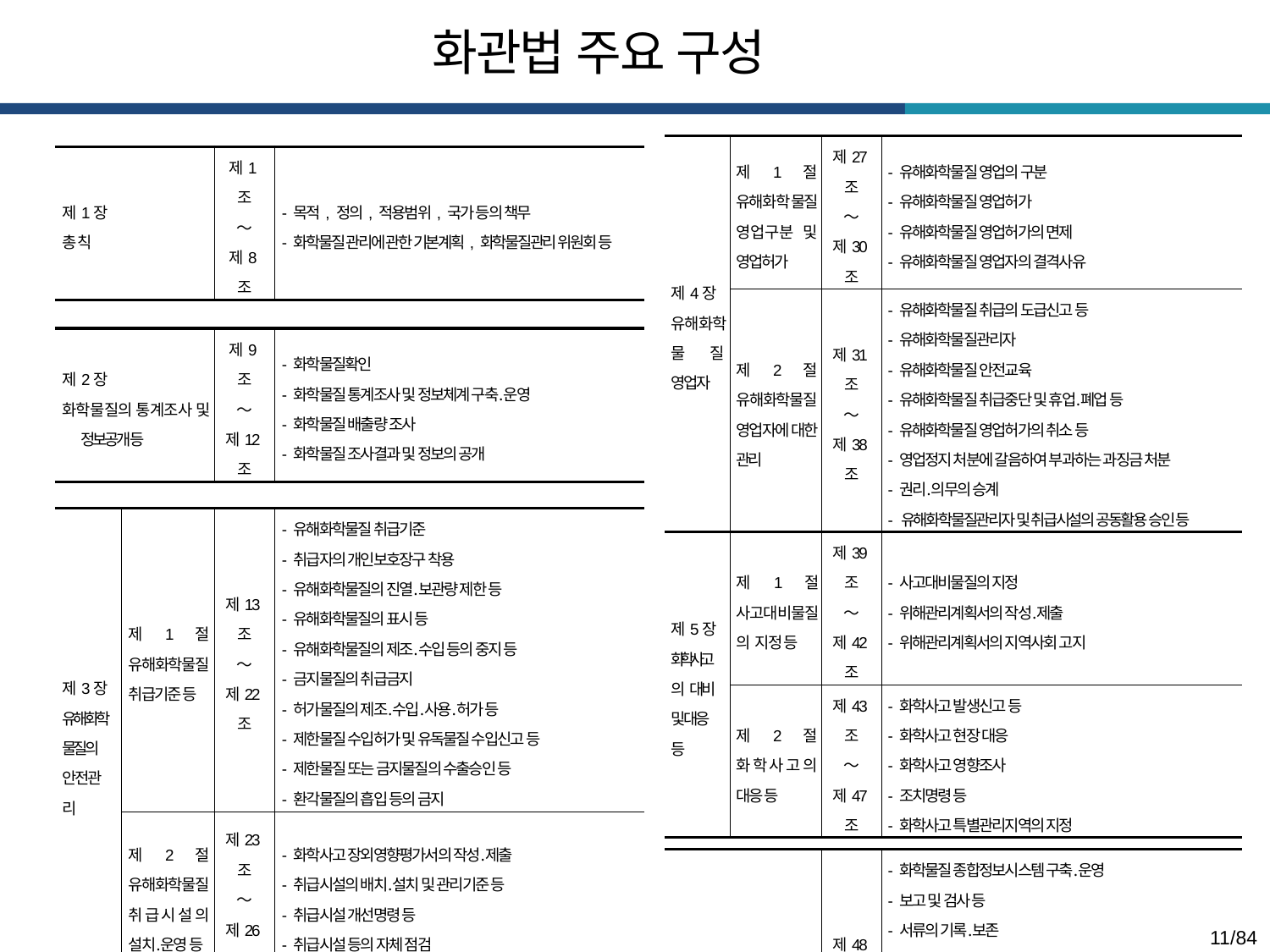

화관법 주요 구성
| 제4장 유해화학물질 영업자 | 제1절 유해화학물질 영업구분 및 영업허가 |  | 제27조 ～ 제30조 | - 유해화학물질 영업의 구분 - 유해화학물질 영업허가 - 유해화학물질 영업허가의 면제 - 유해화학물질 영업자의 결격사유 |
| --- | --- | --- | --- | --- |
|  | 제2절 유해화학물질 영업자에 대한 관리 |  | 제31조 ～ 제38조 | - 유해화학물질 취급의 도급신고 등 - 유해화학물질관리자 - 유해화학물질 안전교육 - 유해화학물질 취급중단 및 휴업․폐업 등 - 유해화학물질 영업허가의 취소 등 - 영업정지 처분에 갈음하여 부과하는 과징금 처분 - 권리․의무의 승계 - 유해화학물질관리자 및 취급시설의 공동활용 승인 등 |
| 제5장 화학사고의 대비 및 대응 등 | 제1절 사고대비물질의 지정 등 |  | 제39조 ～ 제42조 | - 사고대비물질의 지정 - 위해관리계획서의 작성․제출 - 위해관리계획서의 지역사회 고지 |
|  | 제2절 화학사고의 대응 등 |  | 제43조 ～ 제47조 | - 화학사고 발생신고 등 - 화학사고 현장 대응 - 화학사고 영향조사 - 조치명령 등 - 화학사고 특별관리지역의 지정 |
|  |  |  |  |  |
| 제6장 보 칙 |  |  | 제48조 ～ 제64조 | - 화학물질 종합정보시스템 구축․운영 - 보고 및 검사 등 - 서류의 기록․보존 - 청문 - 자료의 보호 - 화학물질 관리에 관한 협회 - 수수료 - 권한의 위임․위탁 - 벌칙 적용에서의 공무원 의제 - 벌칙, 양벌규정, 과태료 |
| 제1장 총 칙 |  |  | 제1조 ～ 제8조 | - 목적, 정의, 적용범위, 국가 등의 책무 - 화학물질 관리에 관한 기본계획, 화학물질관리위원회 등 |
| --- | --- | --- | --- | --- |
|  |  |  |  |  |
| 제2장 화학물질의 통계조사 및 정보공개 등 |  |  | 제9조 ～ 제12조 | - 화학물질확인 - 화학물질 통계조사 및 정보체계 구축․운영 - 화학물질 배출량 조사 - 화학물질 조사결과 및 정보의 공개 |
|  |  |  |  |  |
| 제3장 유해화학물질의 안전관리 | 제1절 유해화학물질 취급기준 등 |  | 제13조 ～ 제22조 | - 유해화학물질 취급기준 - 취급자의 개인보호장구 착용 - 유해화학물질의 진열․보관량 제한 등 - 유해화학물질의 표시 등 - 유해화학물질의 제조․수입 등의 중지 등 - 금지물질의 취급금지 - 허가물질의 제조․수입․사용․허가 등 - 제한물질 수입허가 및 유독물질 수입신고 등 - 제한물질 또는 금지물질의 수출승인 등 - 환각물질의 흡입 등의 금지 |
|  | 제2절 유해화학물질 취급시설의 설치․운영 등 |  | 제23조 ～ 제26조 | - 화학사고 장외영향평가서의 작성․제출 - 취급시설의 배치․설치 및 관리기준 등 - 취급시설 개선명령 등 - 취급시설 등의 자체 점검 |
|  |  |  |  |  |